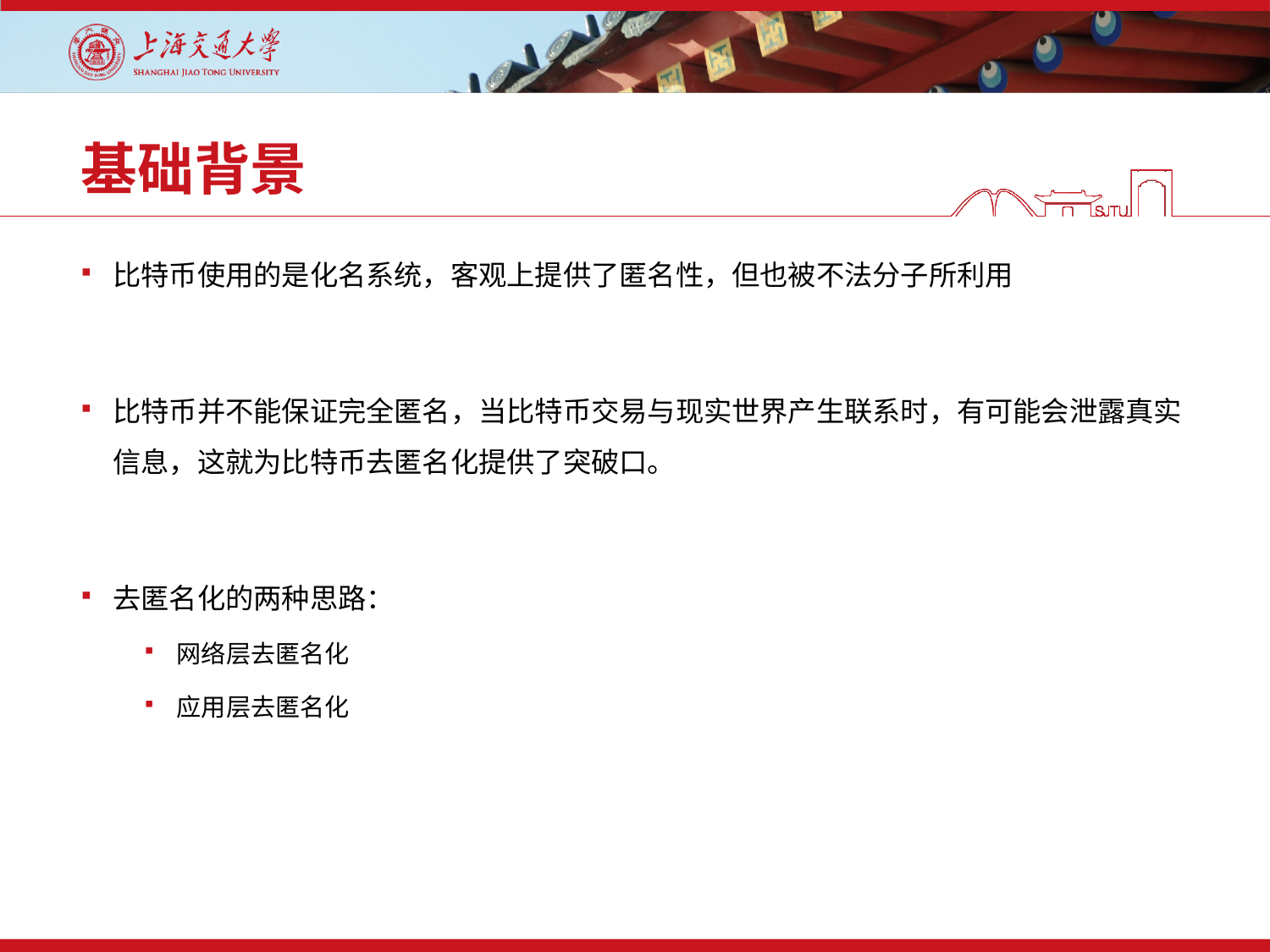

# 基础背景
比特币使用的是化名系统，客观上提供了匿名性，但也被不法分子所利用

比特币并不能保证完全匿名，当比特币交易与现实世界产生联系时，有可能会泄露真实信息，这就为比特币去匿名化提供了突破口。

去匿名化的两种思路：
网络层去匿名化
应用层去匿名化